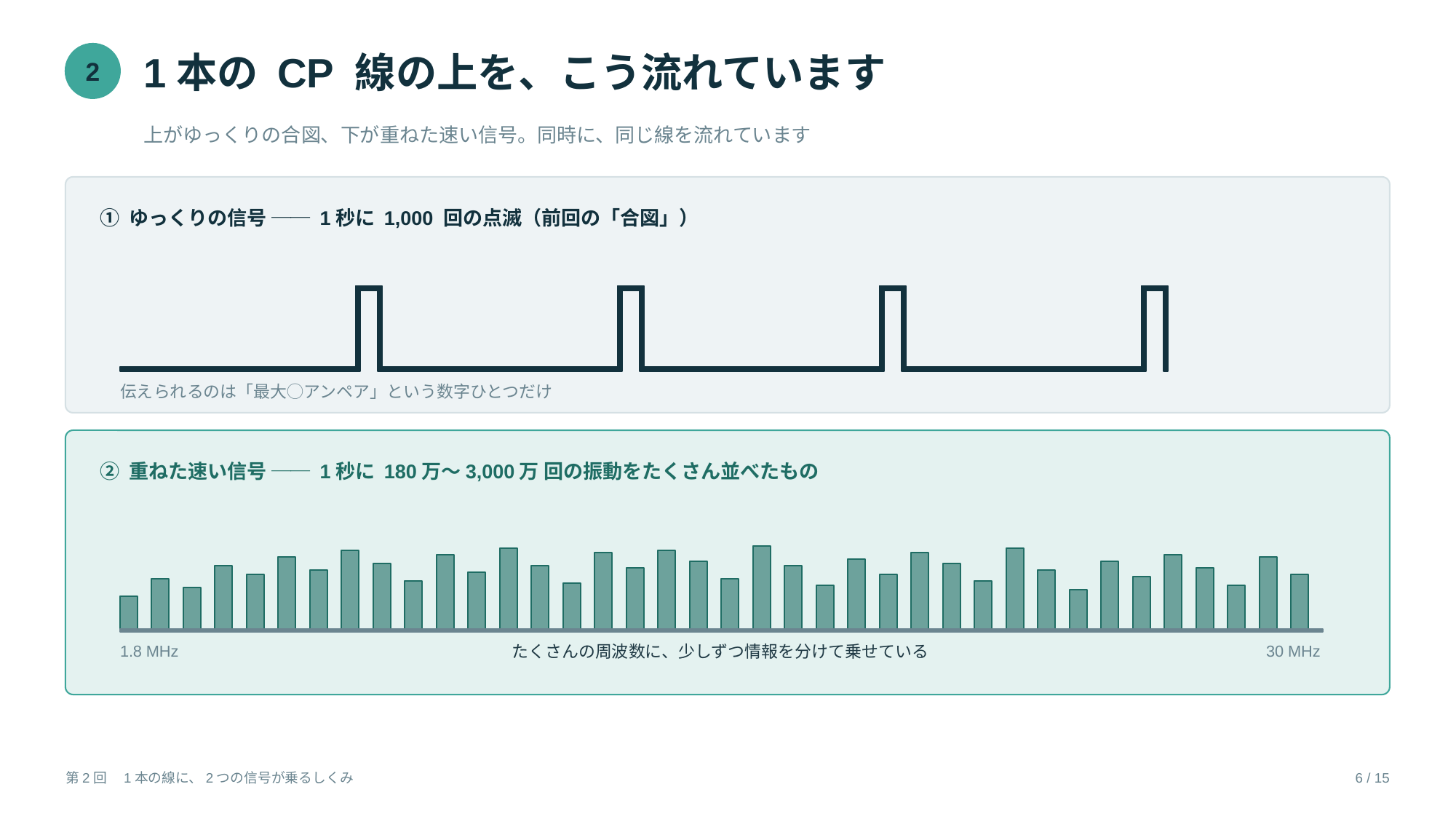

1本の CP 線の上を、こう流れています

2
上がゆっくりの合図、下が重ねた速い信号。同時に、同じ線を流れています

① ゆっくりの信号 ── 1秒に 1,000 回の点滅（前回の「合図」）

伝えられるのは「最大◯アンペア」という数字ひとつだけ

② 重ねた速い信号 ── 1秒に 180万〜3,000万 回の振動をたくさん並べたもの

1.8 MHz
たくさんの周波数に、少しずつ情報を分けて乗せている
30 MHz
第2回　1本の線に、2つの信号が乗るしくみ
6 / 15